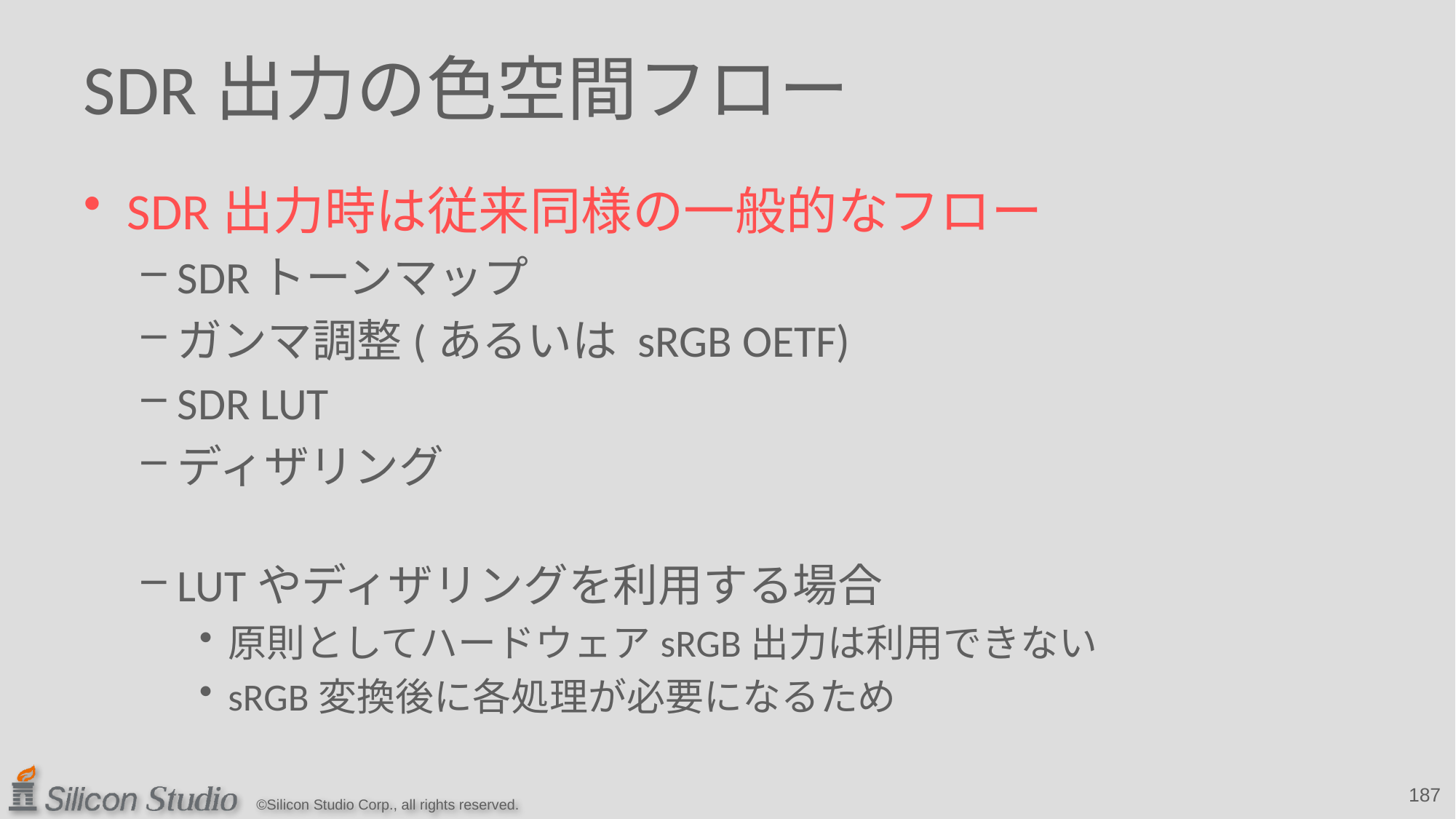

# SDR出力の色空間フロー
SDR出力時は従来同様の一般的なフロー
SDRトーンマップ
ガンマ調整(あるいは sRGB OETF)
SDR LUT
ディザリング

LUTやディザリングを利用する場合
原則としてハードウェアsRGB出力は利用できない
sRGB変換後に各処理が必要になるため
187